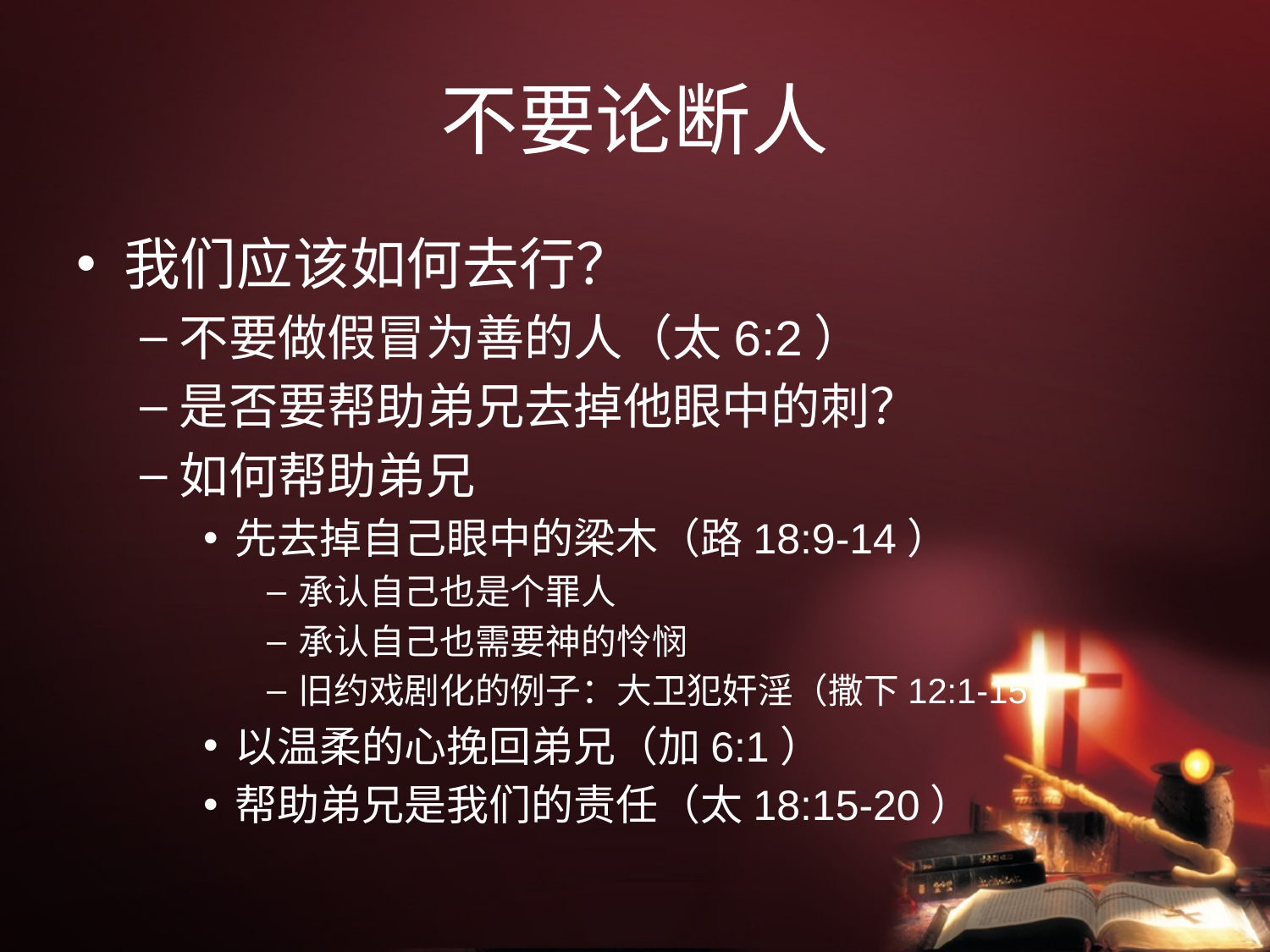

# 不要论断人
我们应该如何去行？
不要做假冒为善的人（太6:2）
是否要帮助弟兄去掉他眼中的刺？
如何帮助弟兄
先去掉自己眼中的梁木（路18:9-14）
承认自己也是个罪人
承认自己也需要神的怜悯
旧约戏剧化的例子：大卫犯奸淫（撒下12:1-15）
以温柔的心挽回弟兄（加6:1）
帮助弟兄是我们的责任（太18:15-20）